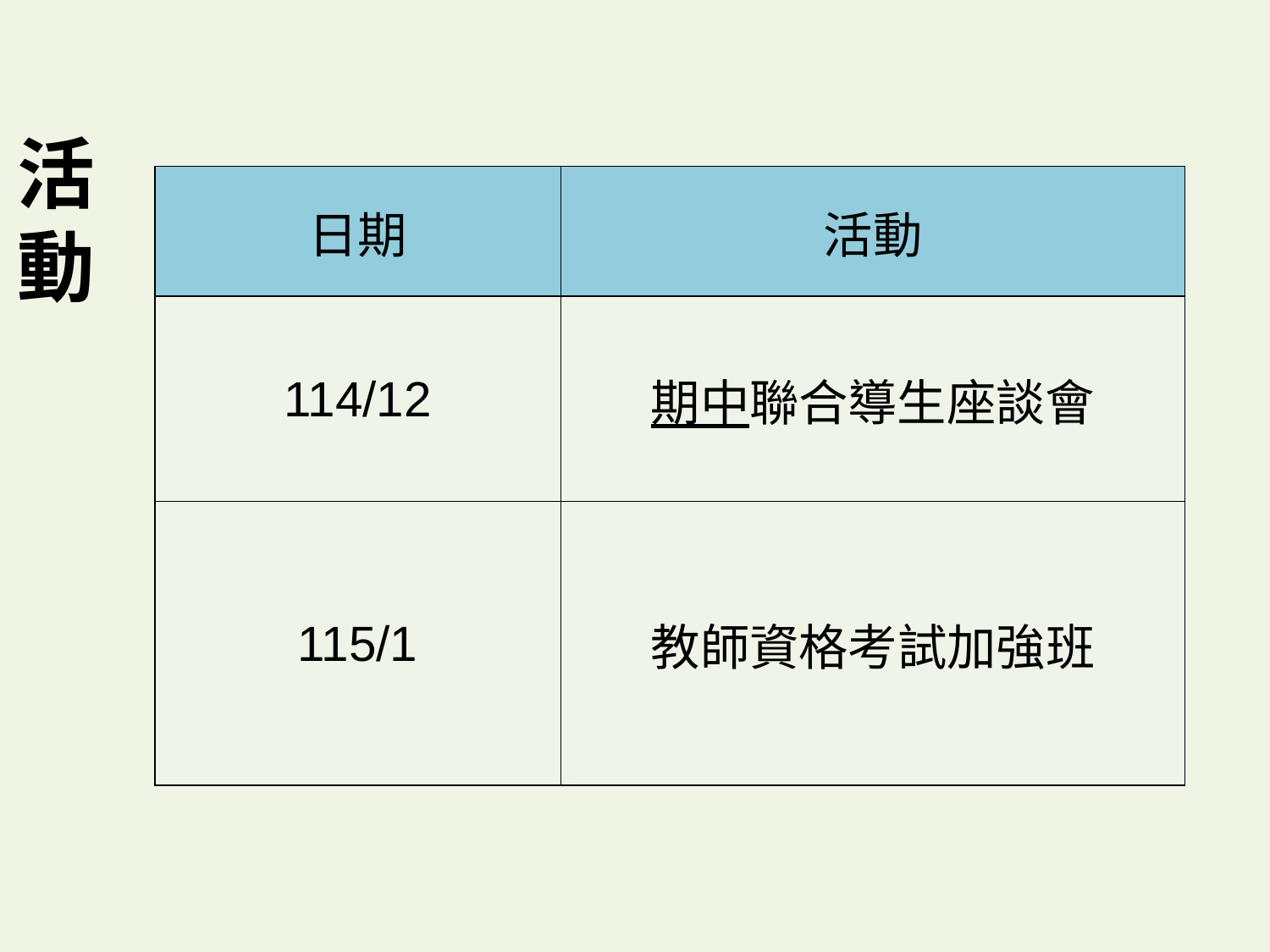

# 活動
| 日期 | 活動 |
| --- | --- |
| 114/12 | 期中聯合導生座談會 |
| 115/1 | 教師資格考試加強班 |
55